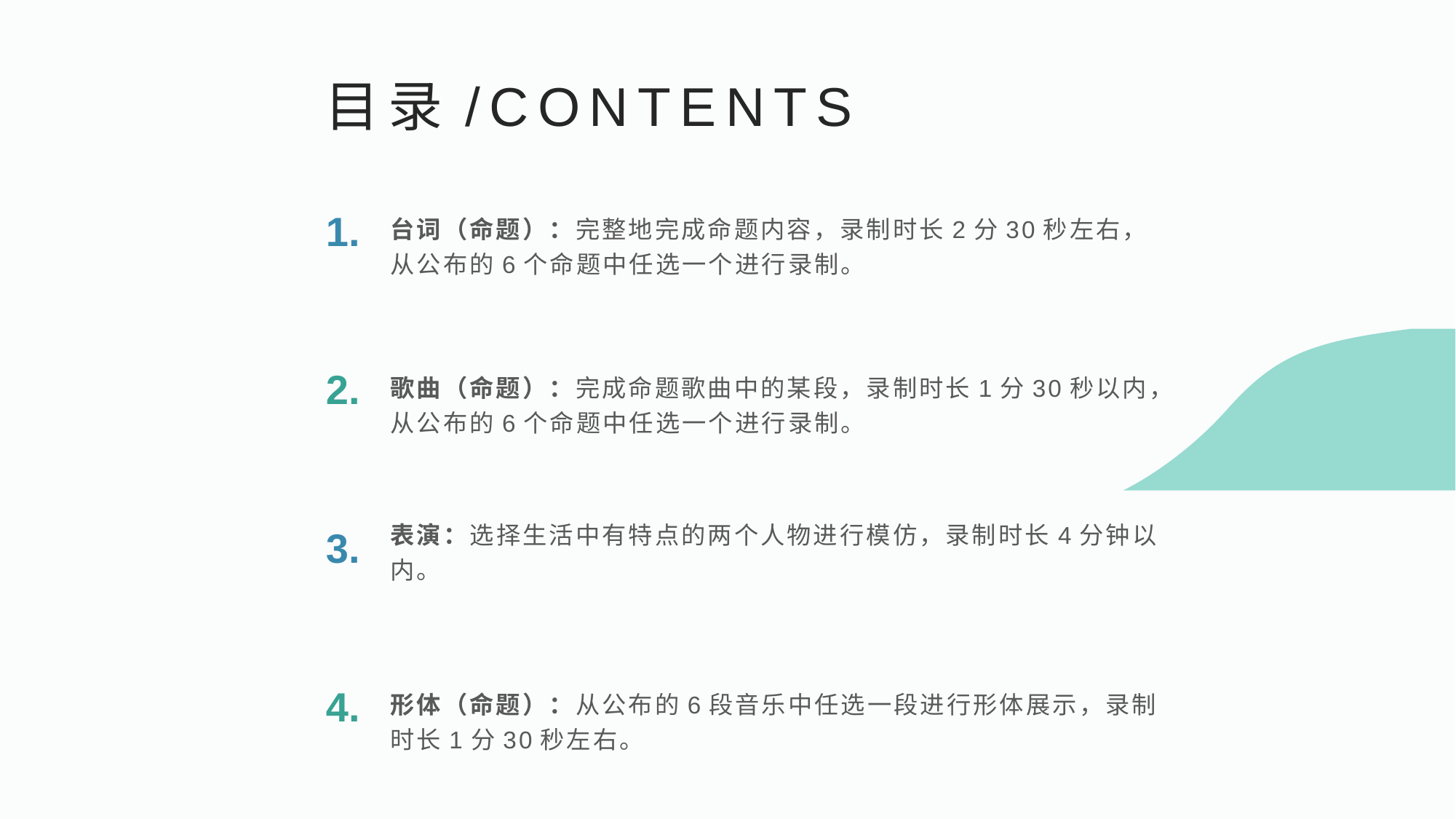

目录/CONTENTS
1.
台词（命题）：完整地完成命题内容，录制时长2分30秒左右，从公布的6个命题中任选一个进行录制。
2.
歌曲（命题）：完成命题歌曲中的某段，录制时长1分30秒以内，从公布的6个命题中任选一个进行录制。
表演：选择生活中有特点的两个人物进行模仿，录制时长4分钟以内。
3.
4.
形体（命题）：从公布的6段音乐中任选一段进行形体展示，录制时长1分30秒左右。